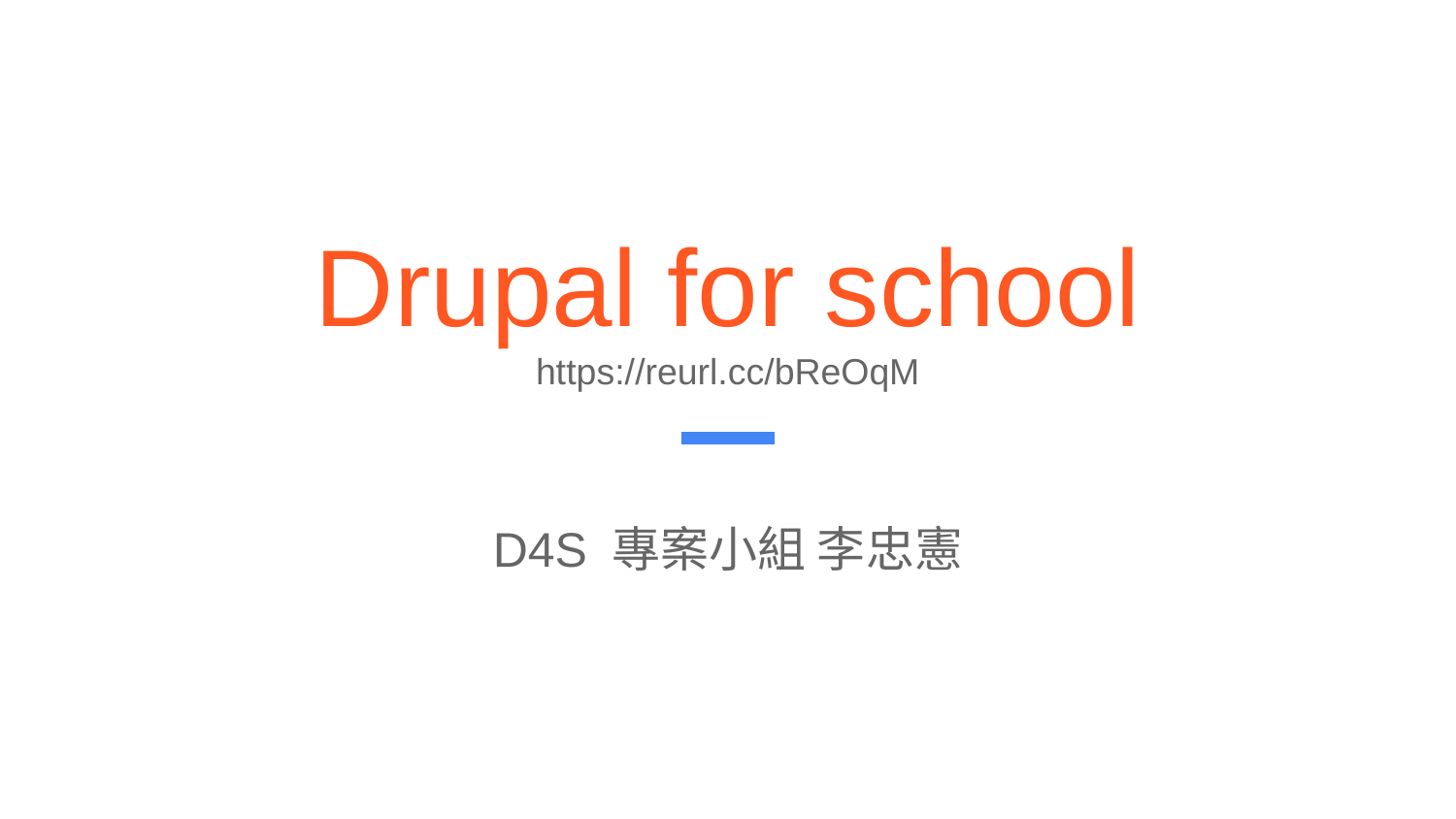

# Drupal for school
https://reurl.cc/bReOqM
D4S 專案小組 李忠憲